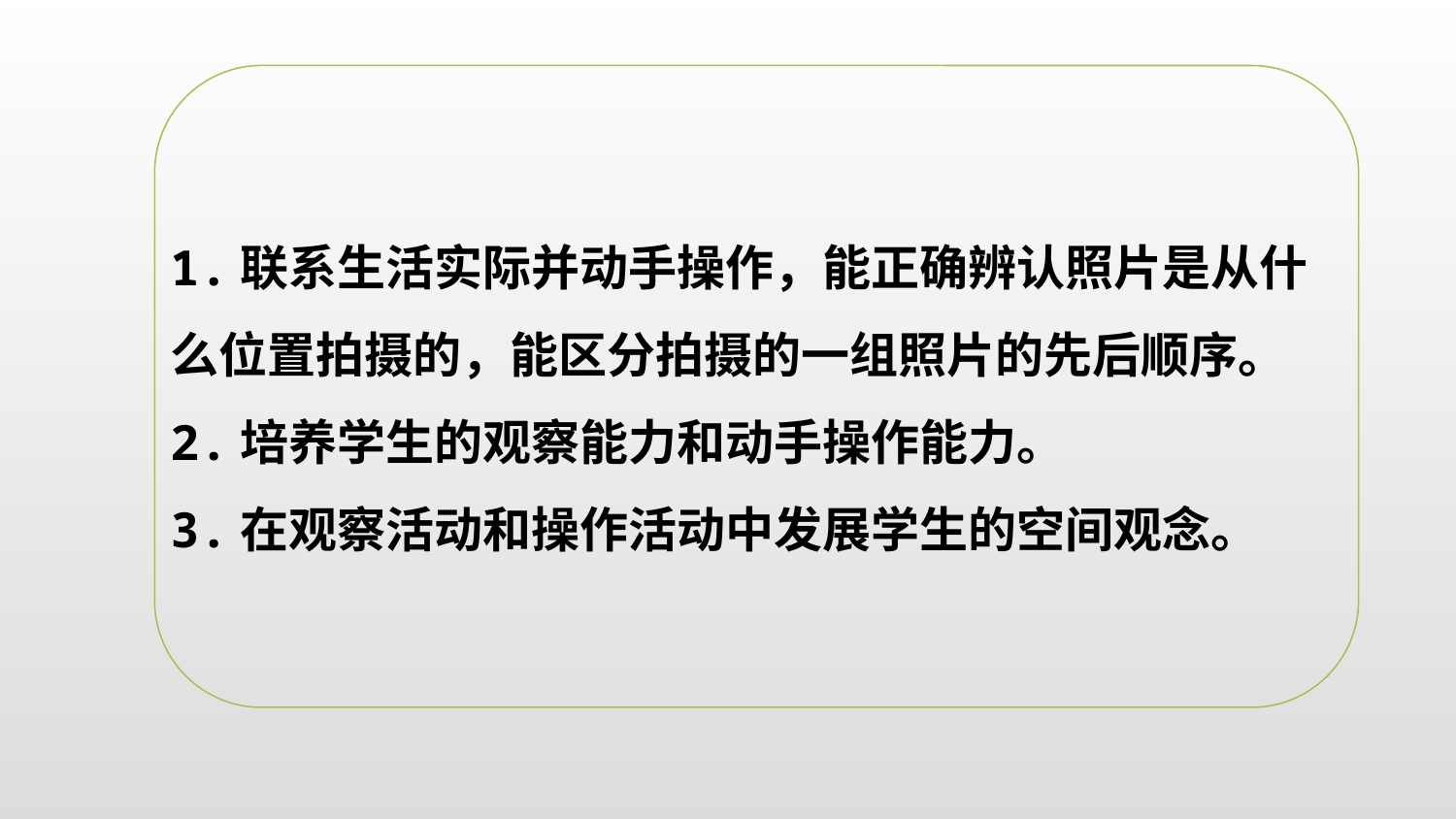

1.联系生活实际并动手操作，能正确辨认照片是从什么位置拍摄的，能区分拍摄的一组照片的先后顺序。
2.培养学生的观察能力和动手操作能力。
3.在观察活动和操作活动中发展学生的空间观念。